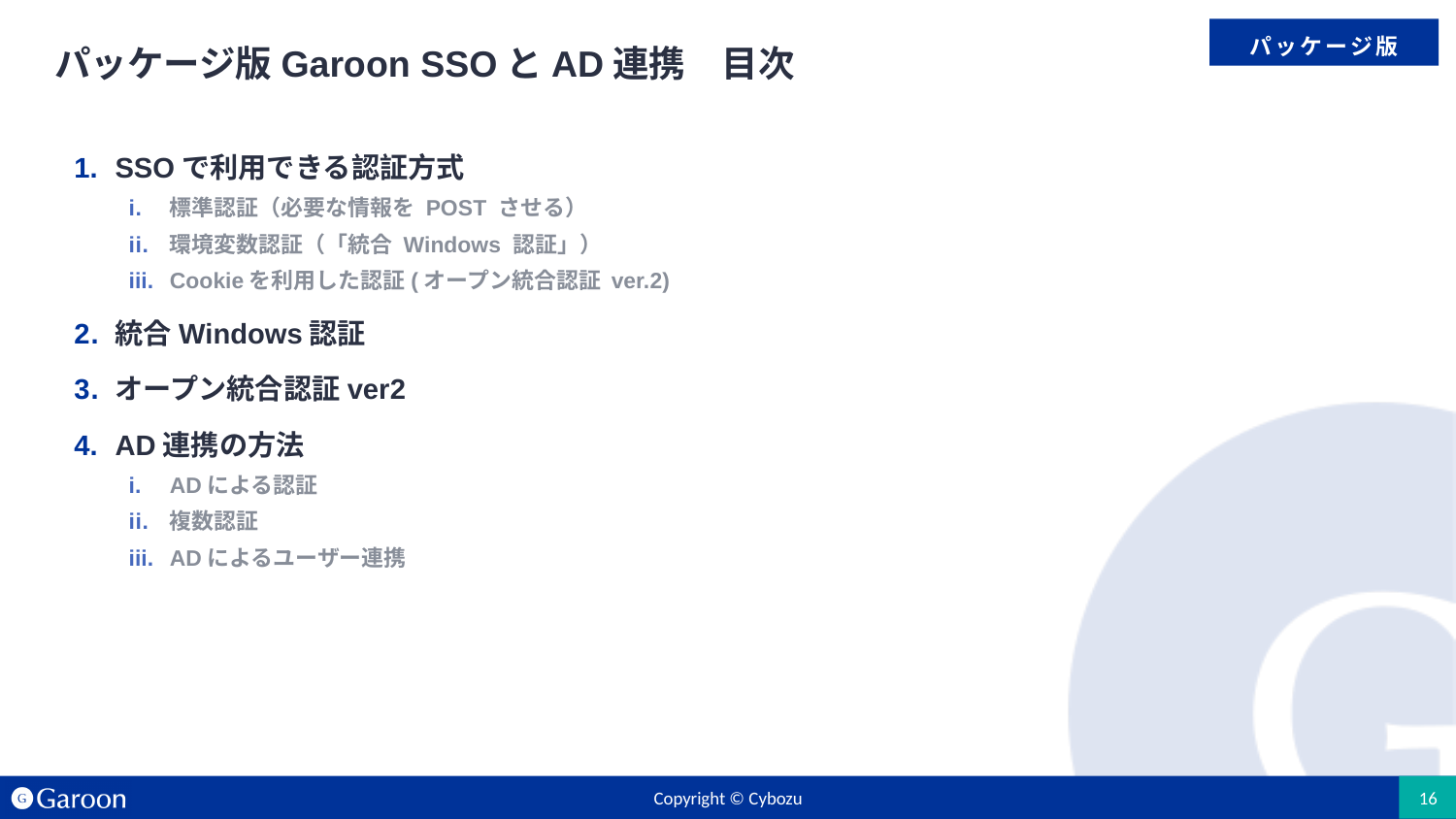

パッケージ版
# パッケージ版Garoon SSOとAD連携　目次

SSOで利用できる認証方式
標準認証（必要な情報を POST させる）
環境変数認証（「統合 Windows 認証」）
Cookieを利用した認証(オープン統合認証 ver.2)
統合Windows認証
オープン統合認証ver2
AD連携の方法
ADによる認証
複数認証
ADによるユーザー連携